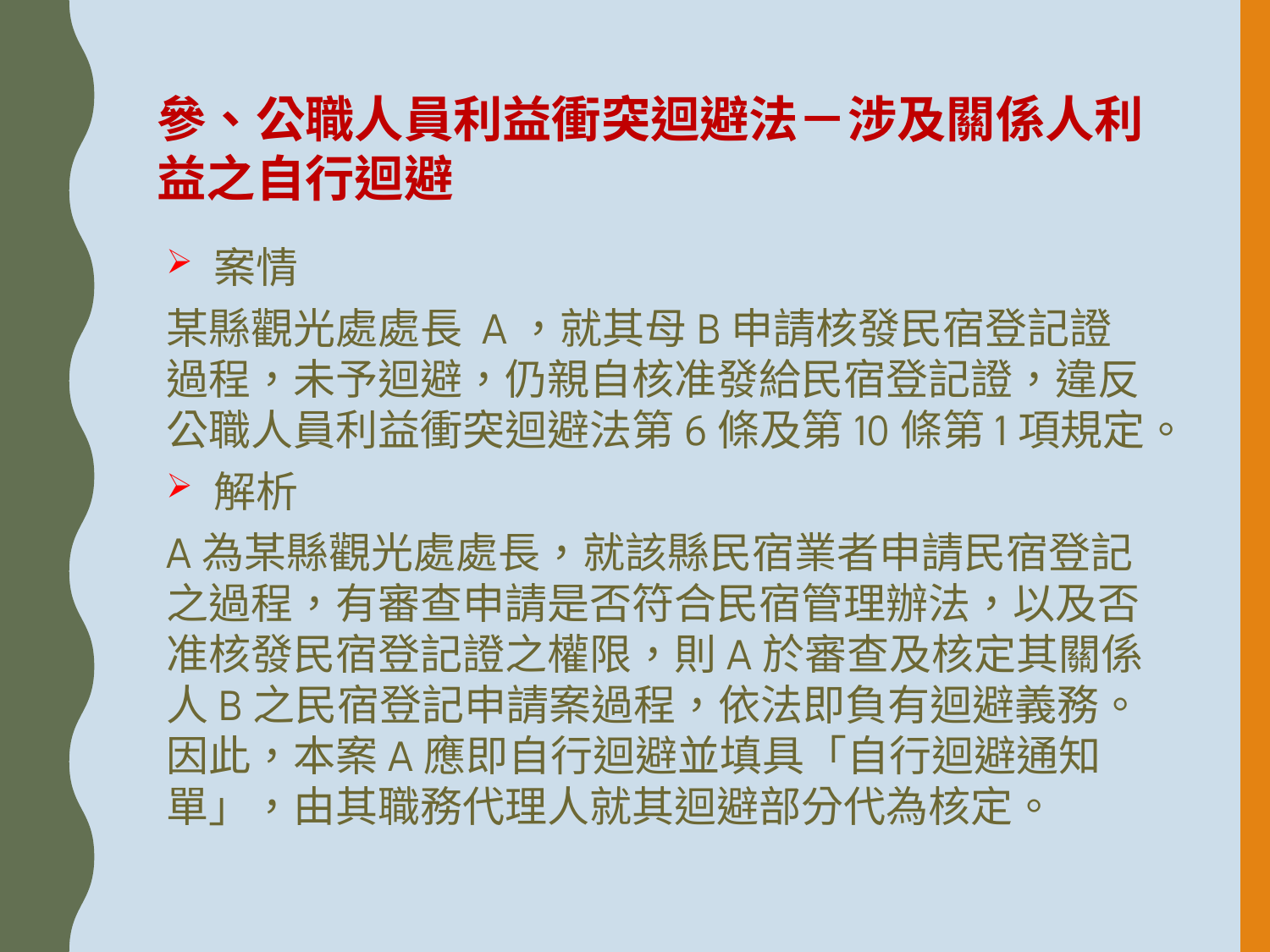

參、公職人員利益衝突迴避法－涉及關係人利益之自行迴避
案情
某縣觀光處處長 A，就其母B申請核發民宿登記證過程，未予迴避，仍親自核准發給民宿登記證，違反公職人員利益衝突迴避法第6條及第10條第1項規定。
解析
A為某縣觀光處處長，就該縣民宿業者申請民宿登記之過程，有審查申請是否符合民宿管理辦法，以及否准核發民宿登記證之權限，則A於審查及核定其關係人B之民宿登記申請案過程，依法即負有迴避義務。因此，本案A應即自行迴避並填具「自行迴避通知單」，由其職務代理人就其迴避部分代為核定。